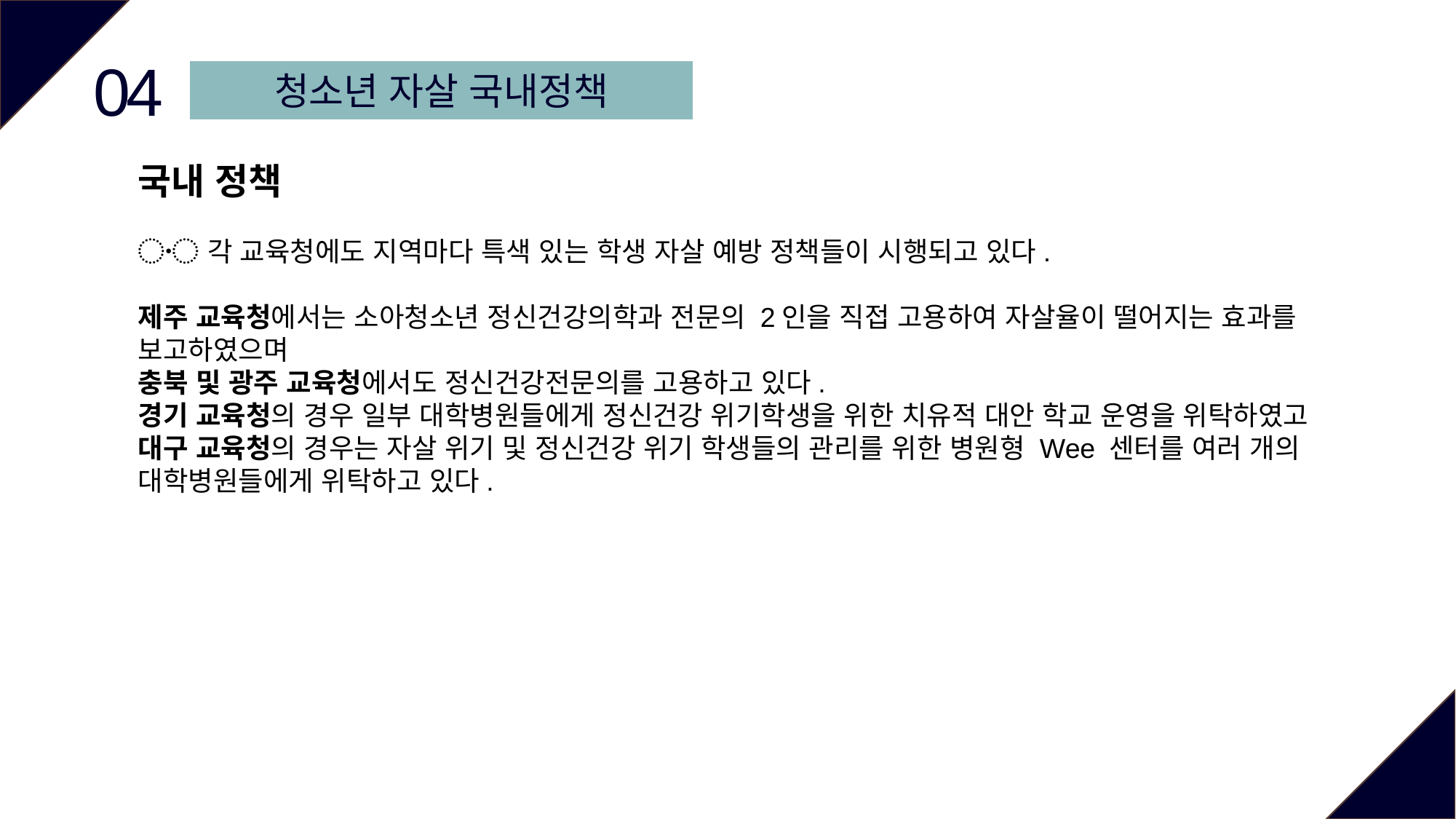

04
청소년 자살 국내정책
국내 정책

〮 각 교육청에도 지역마다 특색 있는 학생 자살 예방 정책들이 시행되고 있다.

제주 교육청에서는 소아청소년 정신건강의학과 전문의 2인을 직접 고용하여 자살율이 떨어지는 효과를 보고하였으며
충북 및 광주 교육청에서도 정신건강전문의를 고용하고 있다.
경기 교육청의 경우 일부 대학병원들에게 정신건강 위기학생을 위한 치유적 대안 학교 운영을 위탁하였고
대구 교육청의 경우는 자살 위기 및 정신건강 위기 학생들의 관리를 위한 병원형 Wee 센터를 여러 개의 대학병원들에게 위탁하고 있다.